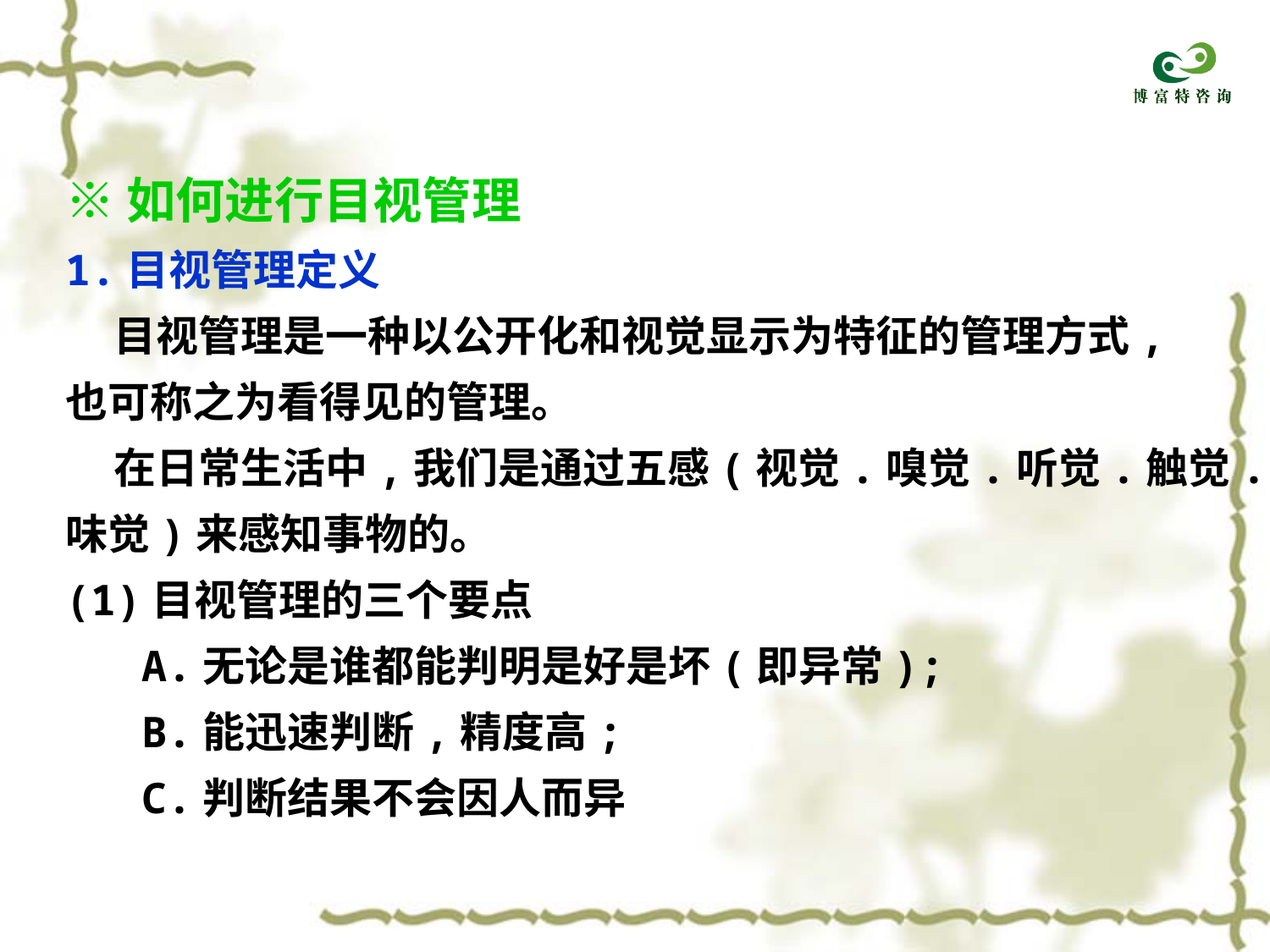

※如何进行目视管理
1.目视管理定义
    目视管理是一种以公开化和视觉显示为特征的管理方式,
也可称之为看得见的管理。
    在日常生活中,我们是通过五感(视觉.嗅觉.听觉.触觉.
味觉)来感知事物的。
(1)目视管理的三个要点
   A.无论是谁都能判明是好是坏(即异常);
   B.能迅速判断,精度高;
   C.判断结果不会因人而异